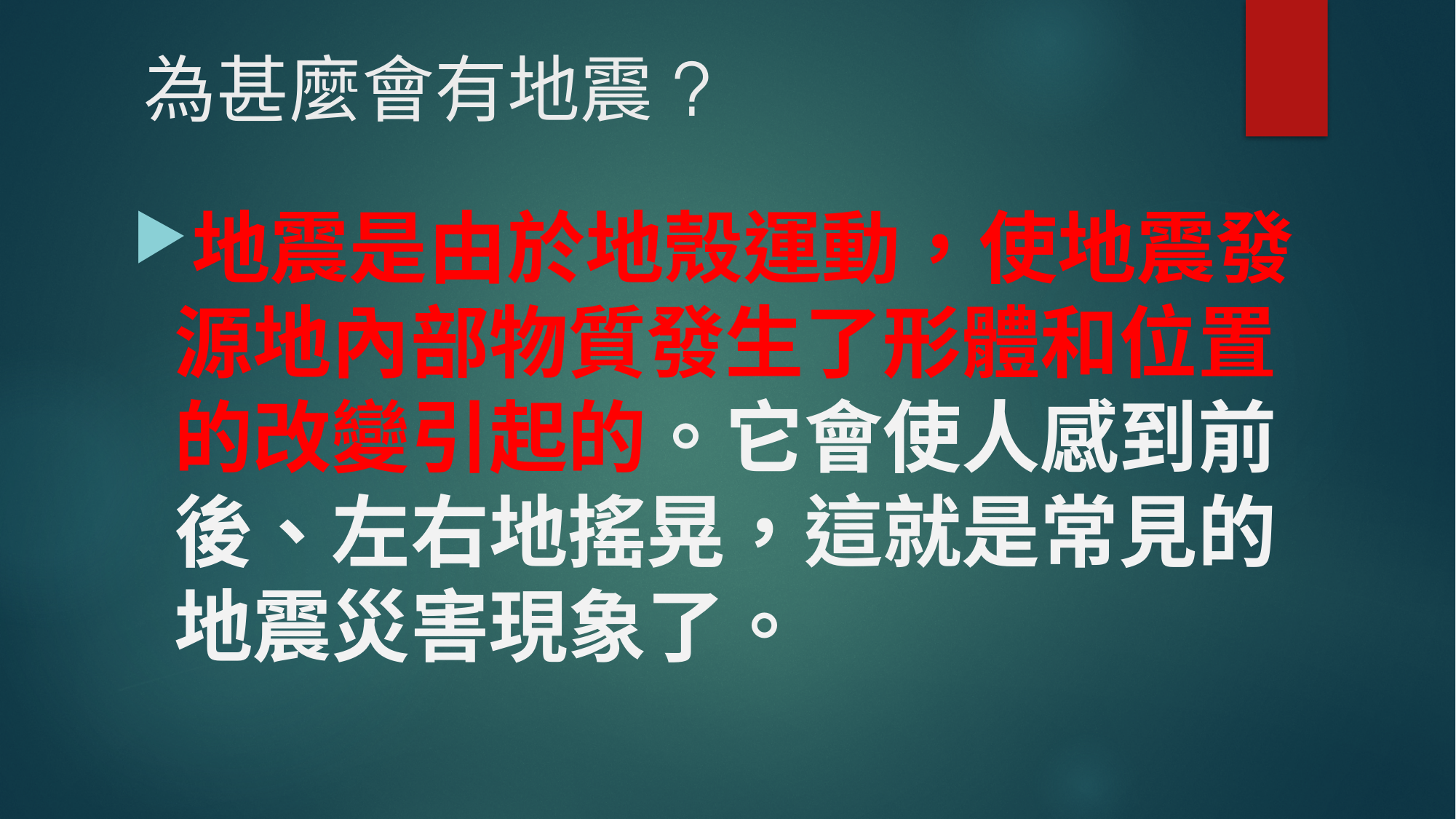

# 為甚麼會有地震?

地震是由於地殼運動，使地震發源地內部物質發生了形體和位置的改變引起的。它會使人感到前後、左右地搖晃，這就是常見的地震災害現象了。